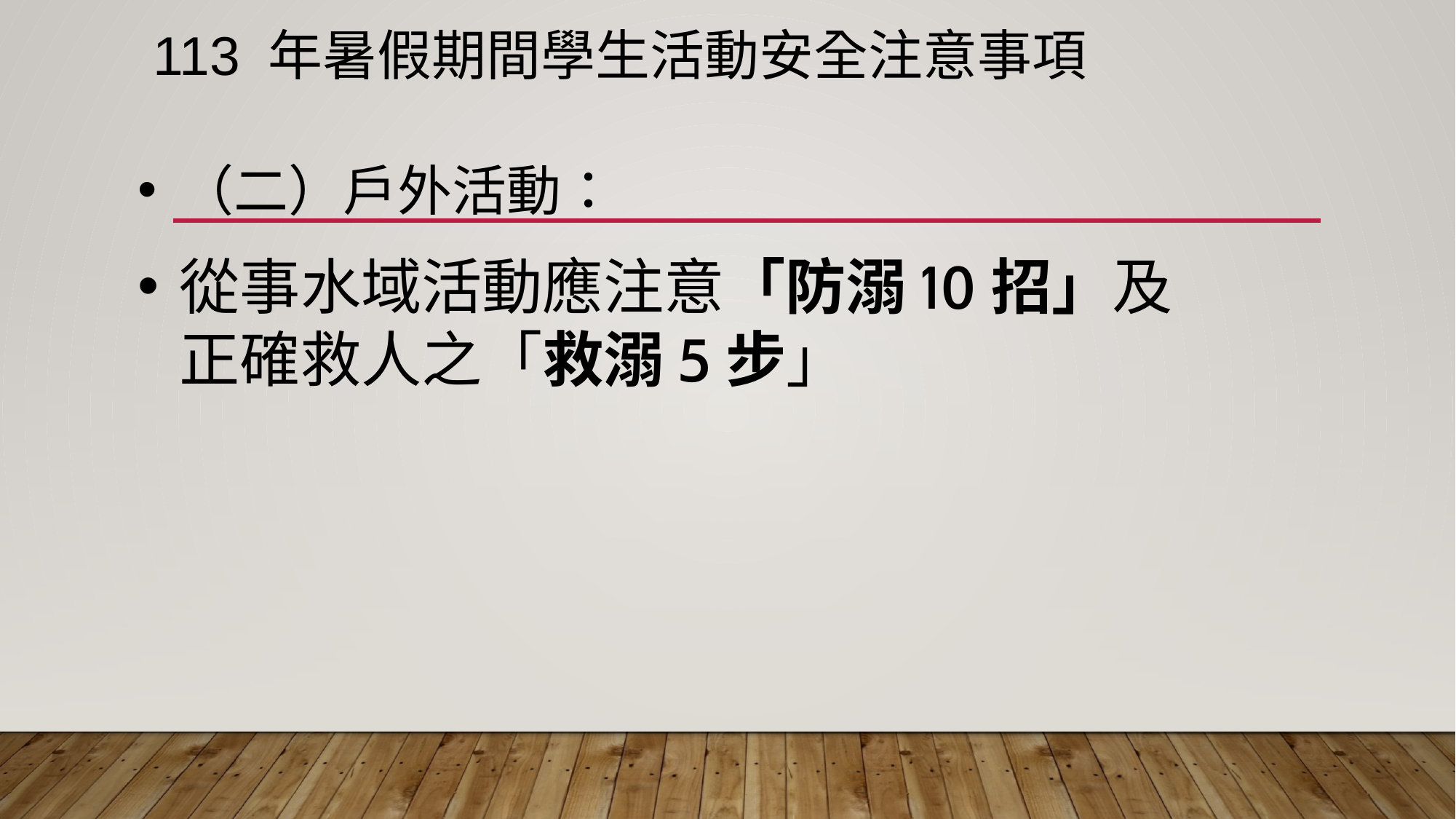

# 113 年暑假期間學生活動安全注意事項
（二）戶外活動：
從事水域活動應注意「防溺10招」及正確救人之「救溺5步」